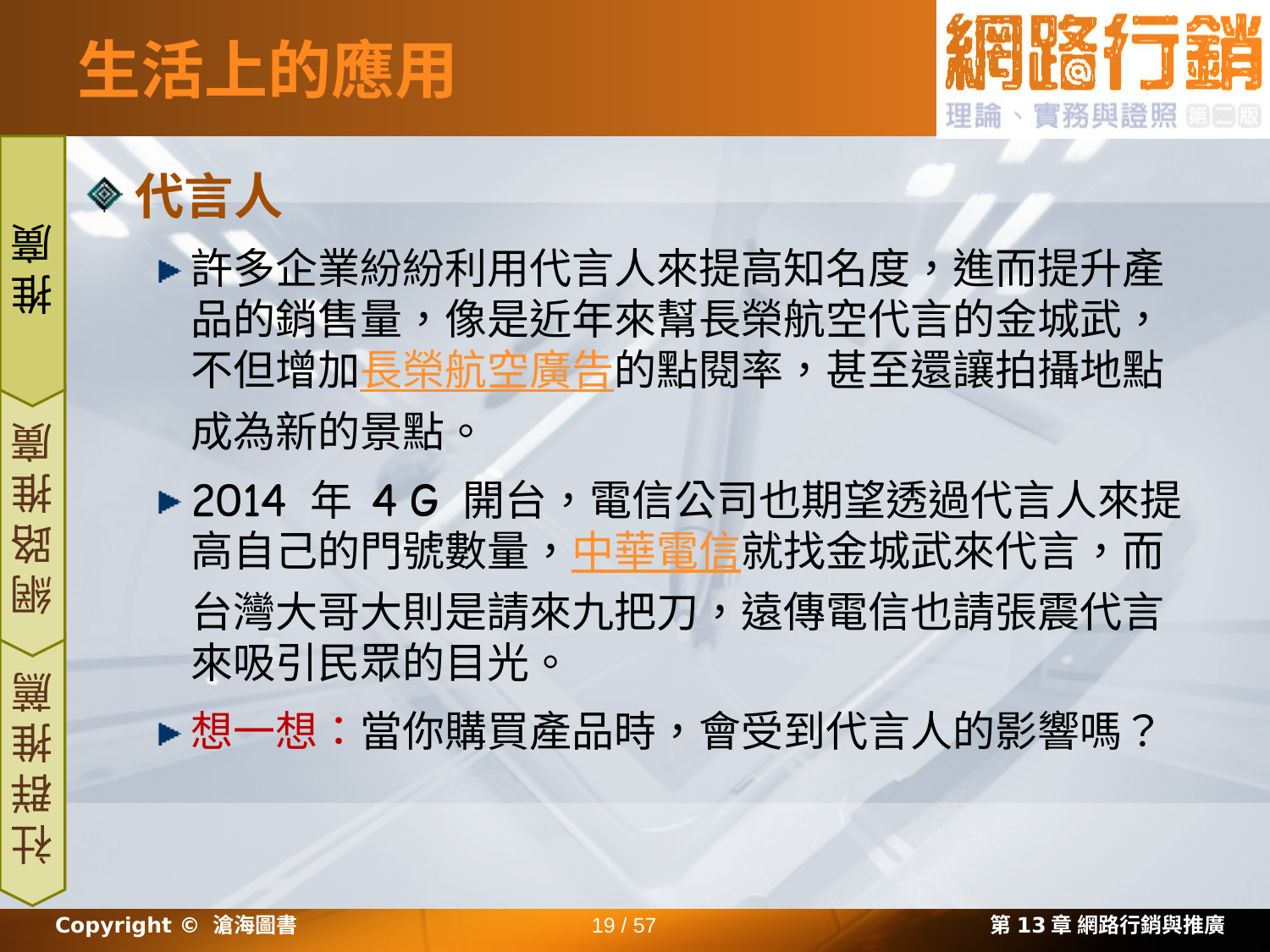

# 生活上的應用
代言人
許多企業紛紛利用代言人來提高知名度，進而提升產品的銷售量，像是近年來幫長榮航空代言的金城武，不但增加長榮航空廣告的點閱率，甚至還讓拍攝地點成為新的景點。
2014 年 4 G 開台，電信公司也期望透過代言人來提高自己的門號數量，中華電信就找金城武來代言，而台灣大哥大則是請來九把刀，遠傳電信也請張震代言來吸引民眾的目光。
想一想：當你購買產品時，會受到代言人的影響嗎？
推廣
網路推廣
社群推薦
Copyright © 滄海圖書
19 / 57
第13章 網路行銷與推廣